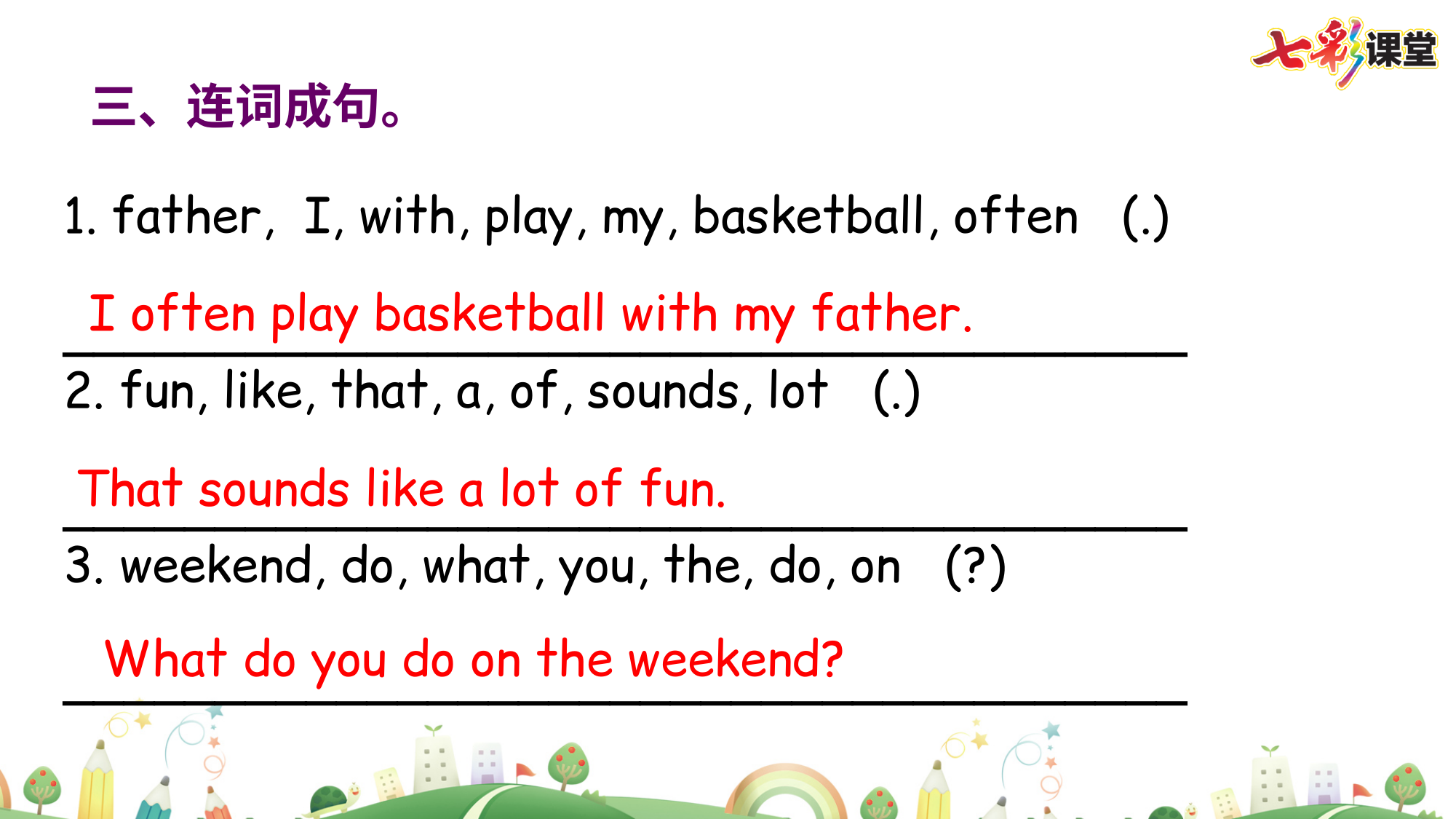

三、连词成句。
1. father,  I, with, play, my, basketball, often   (.)

_____________________________________
2. fun, like, that, a, of, sounds, lot   (.)

_____________________________________
3. weekend, do, what, you, the, do, on   (?)

_____________________________________
I often play basketball with my father.
That sounds like a lot of fun.
What do you do on the weekend?